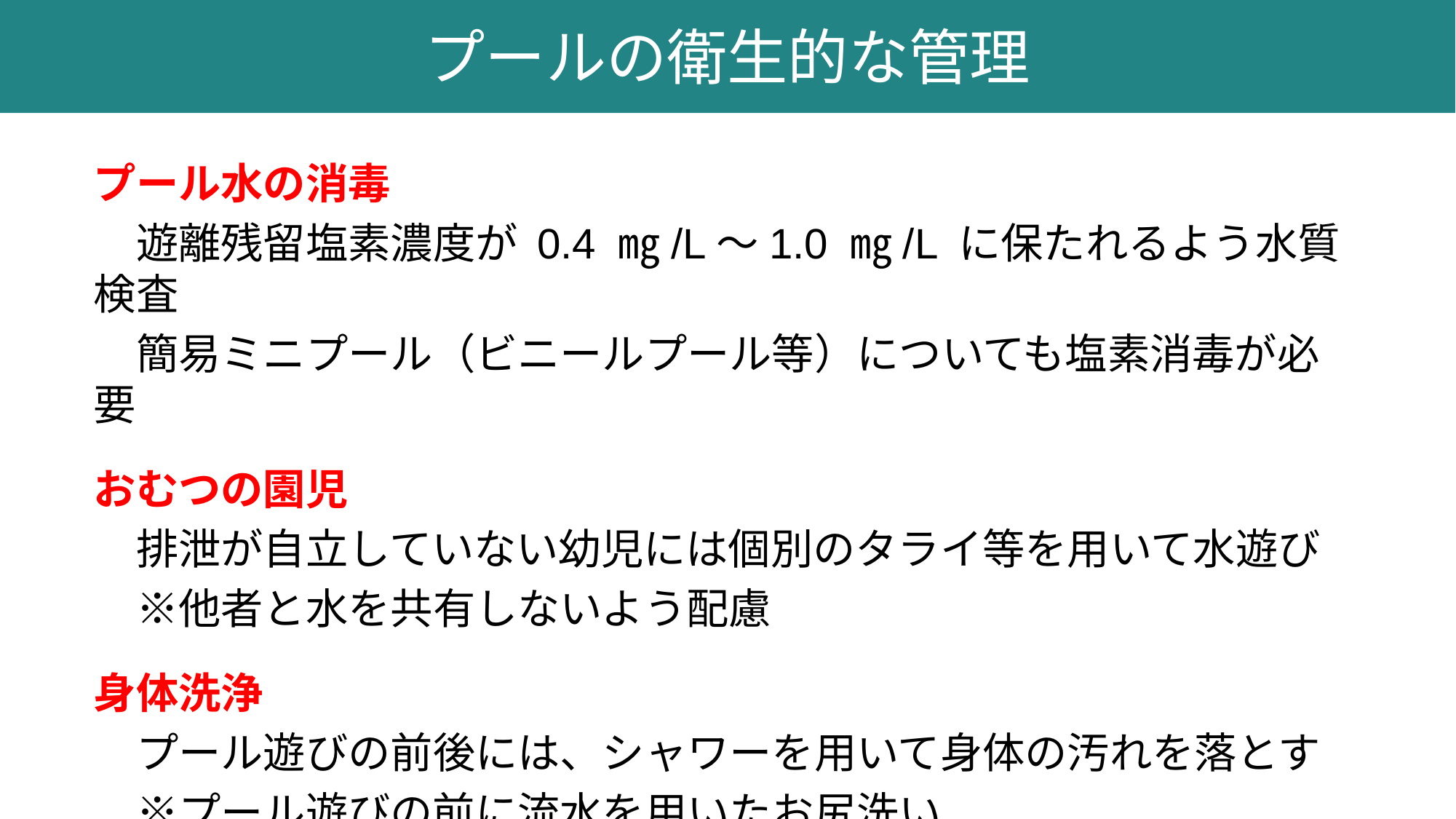

プールの衛生的な管理
プール水の消毒
　遊離残留塩素濃度が 0.4 ㎎/L～1.0 ㎎/L に保たれるよう水質検査
　簡易ミニプール（ビニールプール等）についても塩素消毒が必要
おむつの園児
　排泄が自立していない幼児には個別のタライ等を用いて水遊び
　※他者と水を共有しないよう配慮
身体洗浄
　プール遊びの前後には、シャワーを用いて身体の汚れを落とす
　※プール遊びの前に流水を用いたお尻洗い